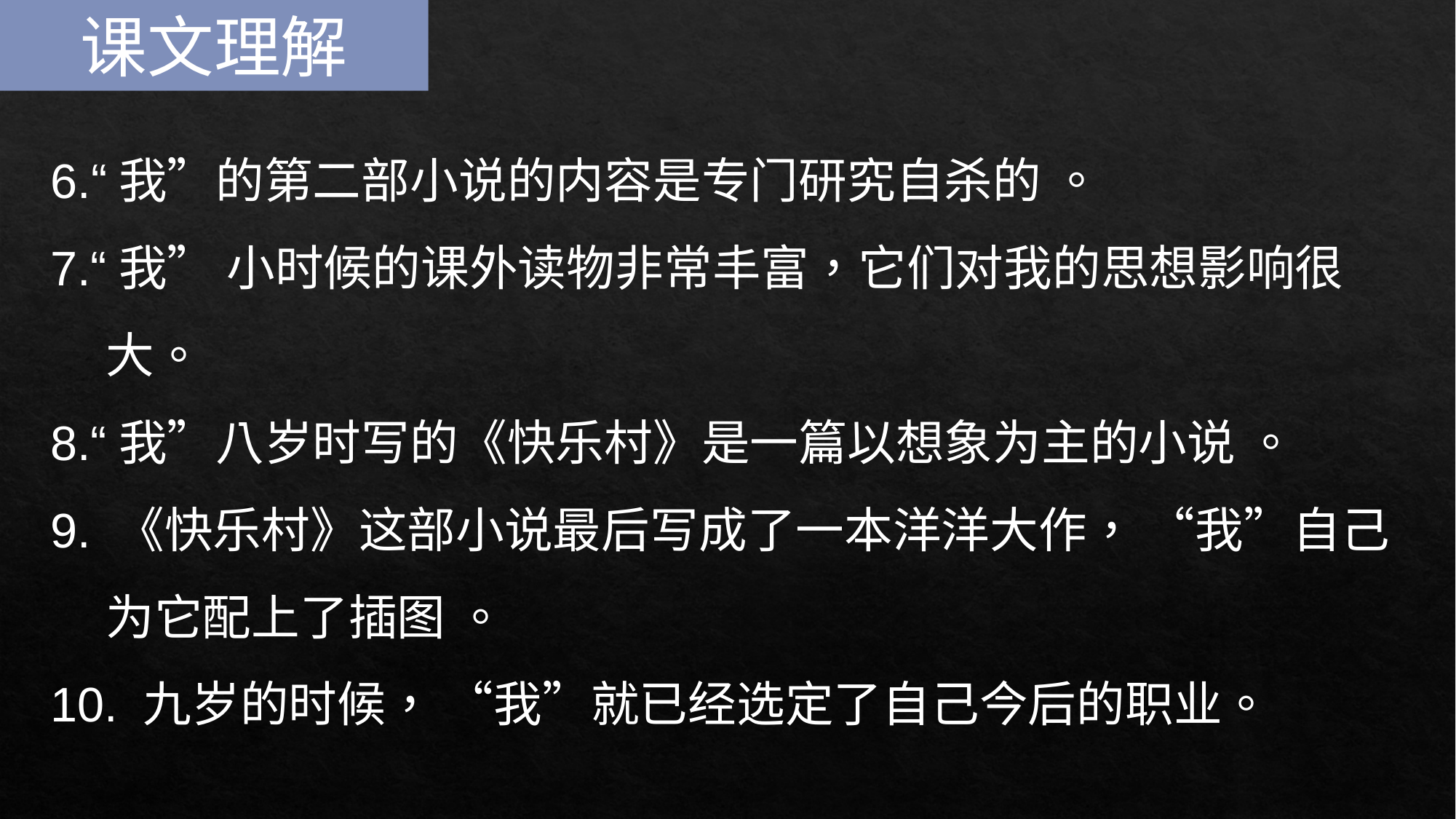

课文理解
6.“我”的第二部小说的内容是专门研究自杀的 。
7.“我” 小时候的课外读物非常丰富，它们对我的思想影响很
    大。
8.“我”八岁时写的《快乐村》是一篇以想象为主的小说 。
9. 《快乐村》这部小说最后写成了一本洋洋大作， “我”自己
    为它配上了插图 。
10. 九岁的时候， “我”就已经选定了自己今后的职业。